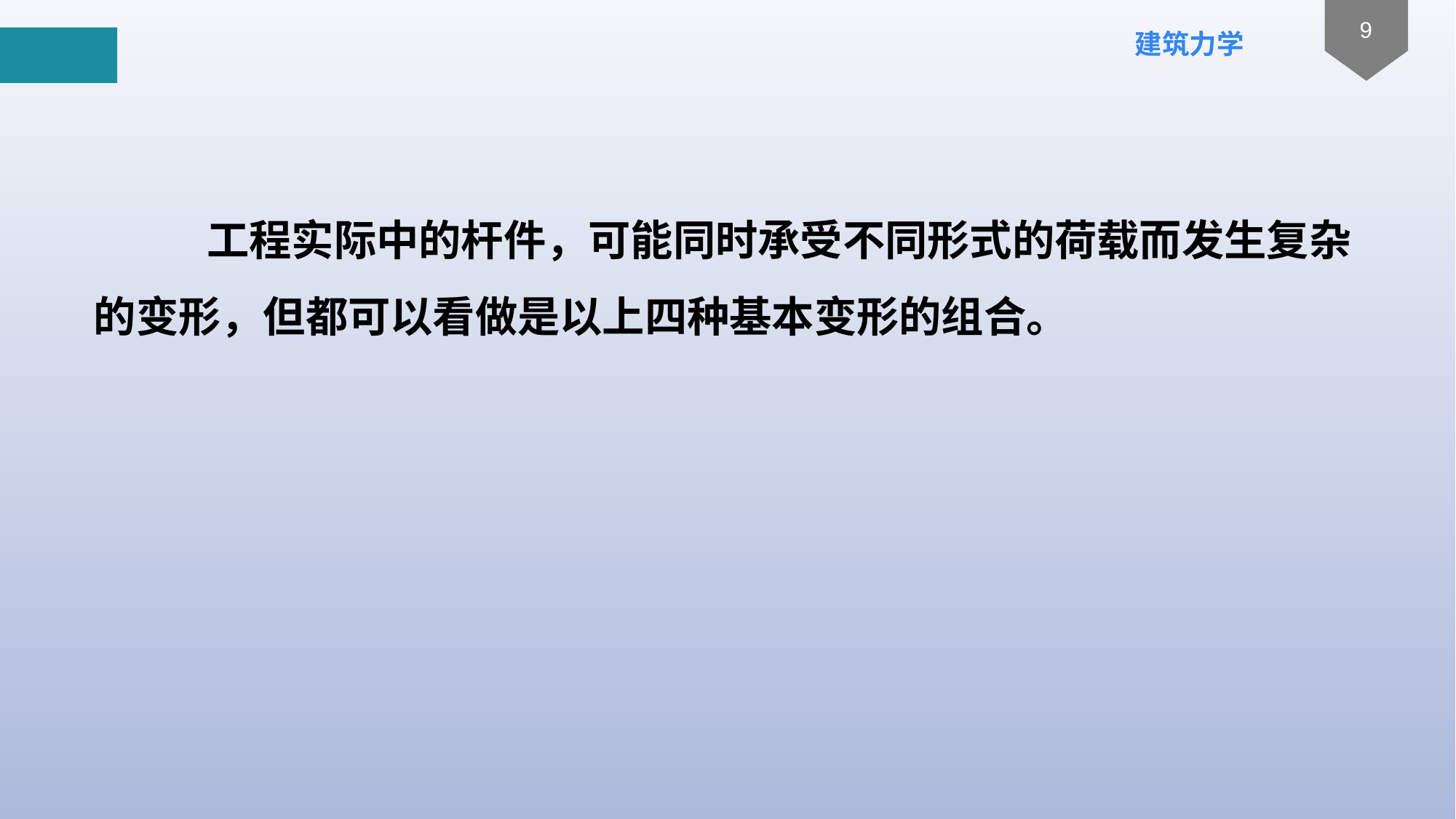

工程实际中的杆件，可能同时承受不同形式的荷载而发生复杂的变形，但都可以看做是以上四种基本变形的组合。